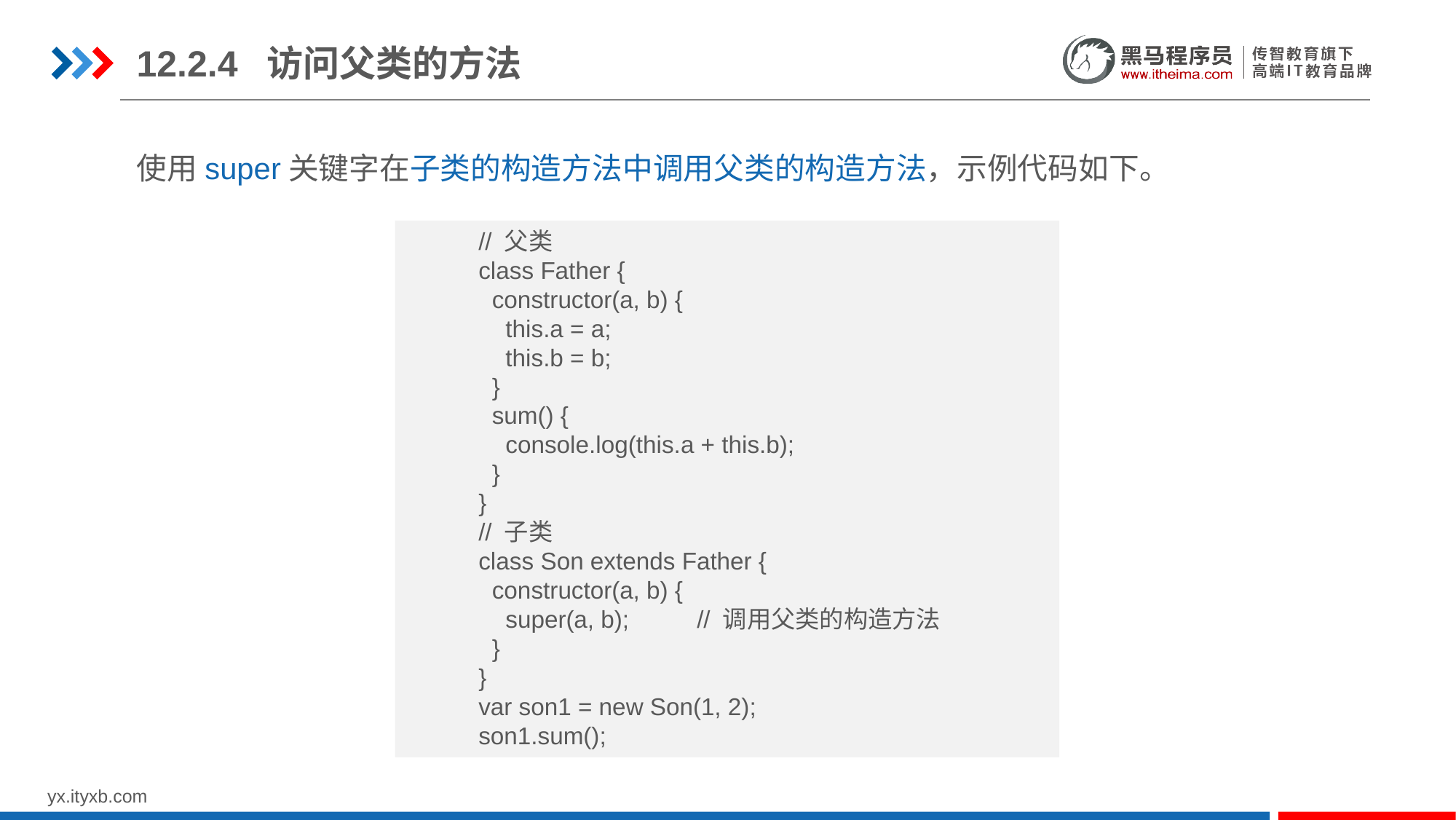

12.2.4  访问父类的方法
使用super关键字在子类的构造方法中调用父类的构造方法，示例代码如下。
// 父类
class Father {
  constructor(a, b) {
    this.a = a;
    this.b = b;
  }
  sum() {
    console.log(this.a + this.b);
  }
}
// 子类
class Son extends Father {
  constructor(a, b) {
    super(a, b);	// 调用父类的构造方法
  }
}
var son1 = new Son(1, 2);
son1.sum();